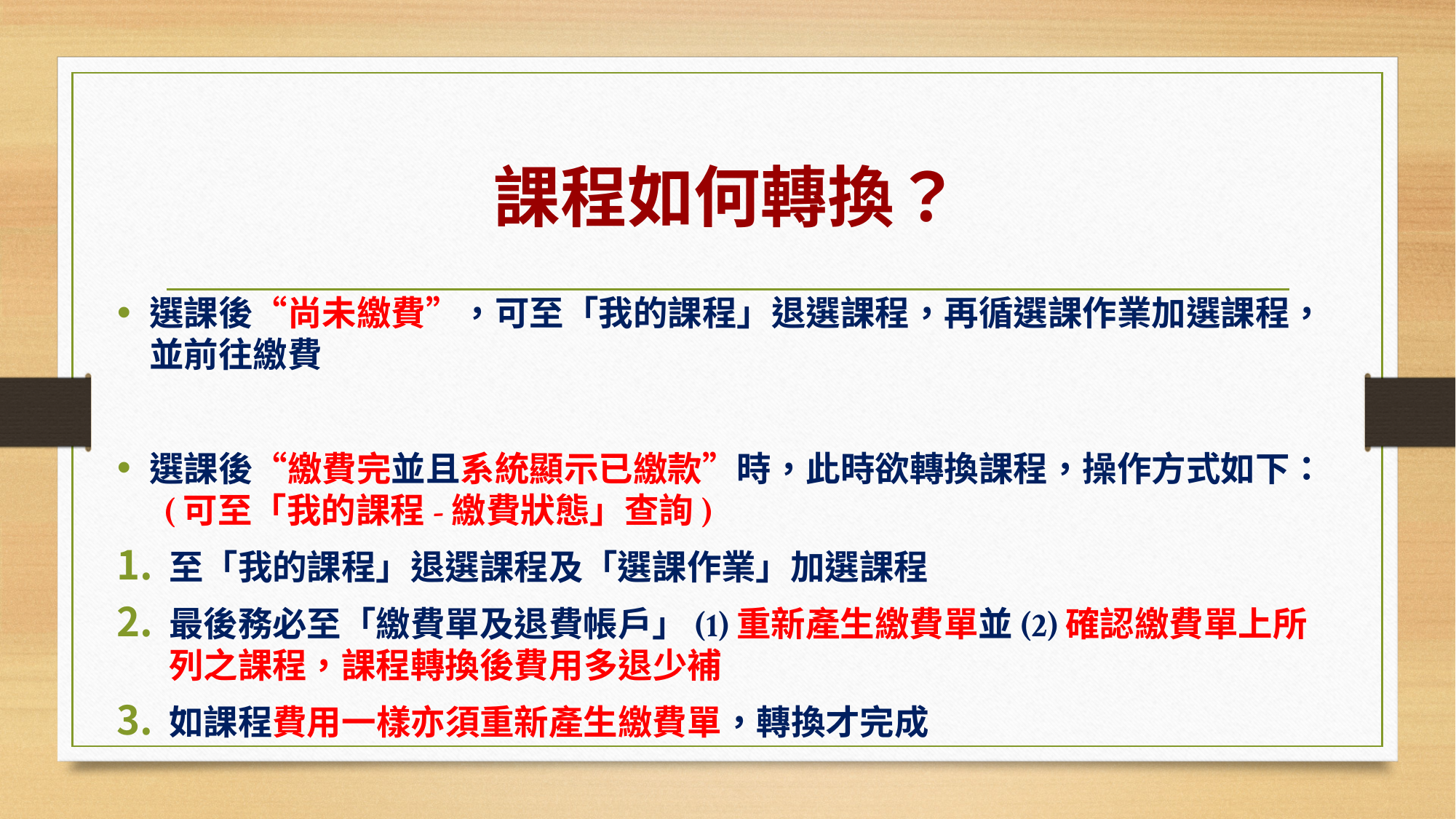

# 課程如何轉換？
選課後“尚未繳費”，可至「我的課程」退選課程，再循選課作業加選課程，並前往繳費

選課後“繳費完並且系統顯示已繳款”時，此時欲轉換課程，操作方式如下： (可至「我的課程-繳費狀態」查詢)
至「我的課程」退選課程及「選課作業」加選課程
最後務必至「繳費單及退費帳戶」(1)重新產生繳費單並(2)確認繳費單上所列之課程，課程轉換後費用多退少補
如課程費用一樣亦須重新產生繳費單，轉換才完成